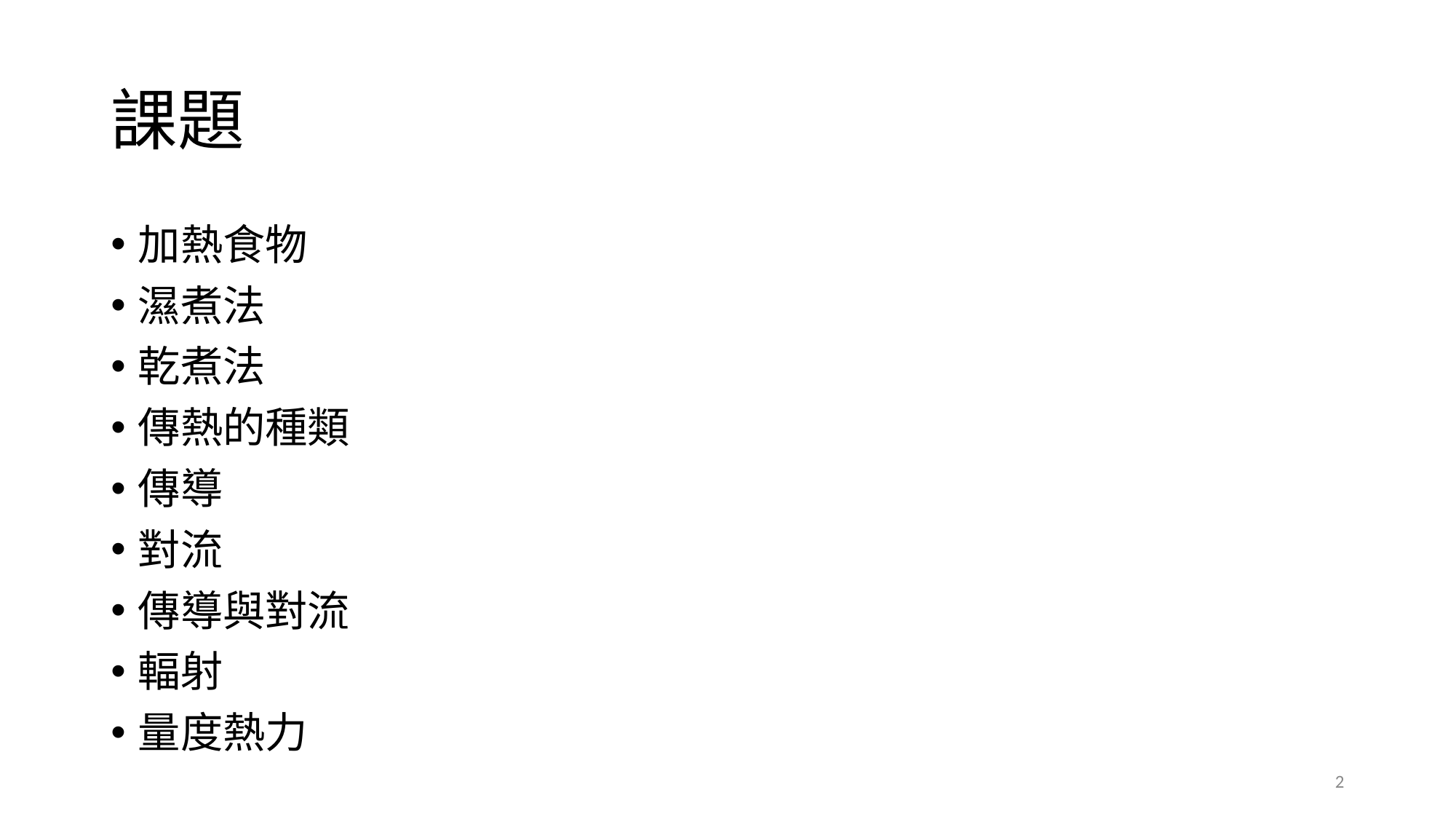

# 課題
加熱食物
濕煮法
乾煮法
傳熱的種類
傳導
對流
傳導與對流
輻射
量度熱力
2